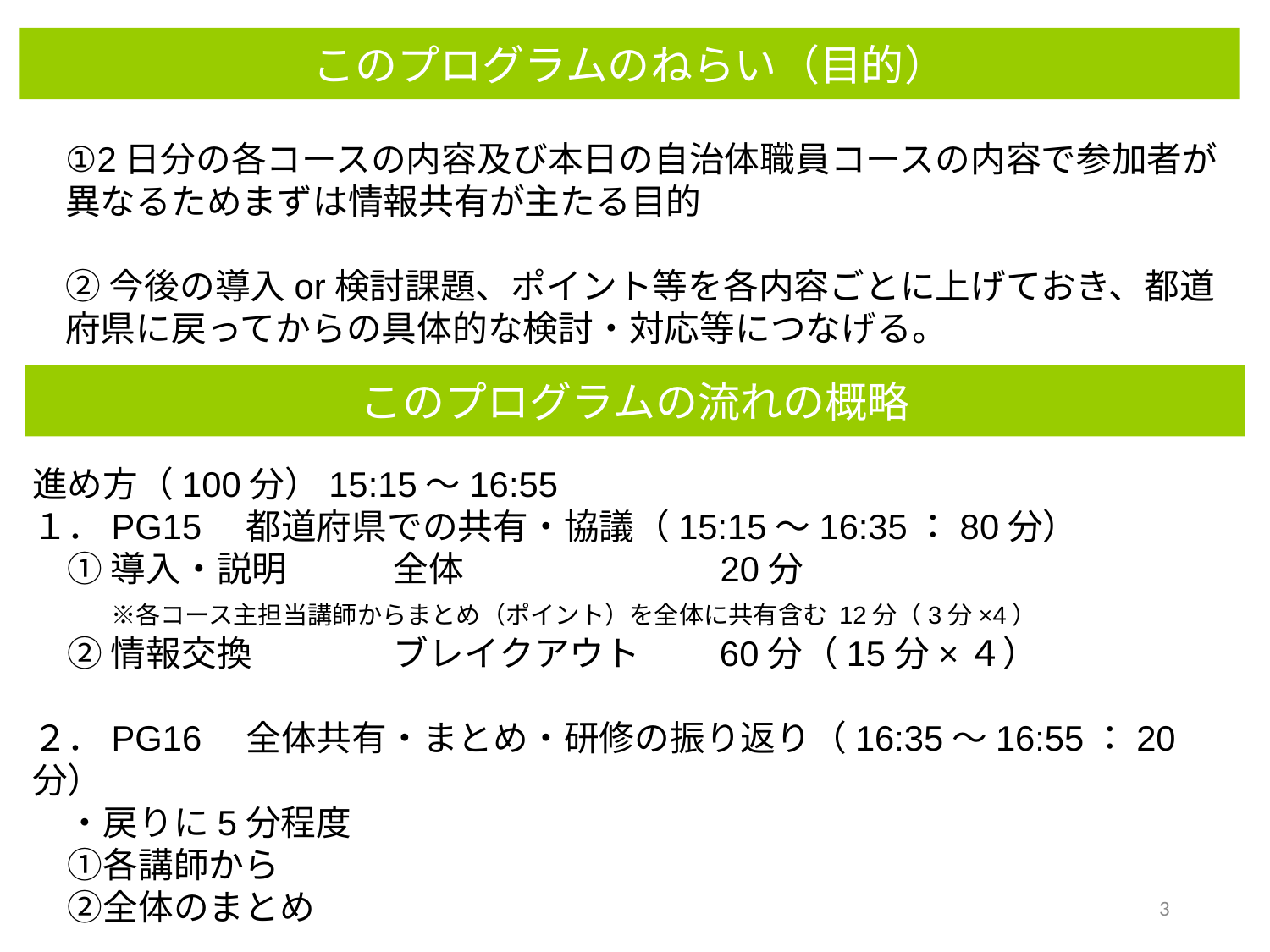

このプログラムのねらい（目的）
①2日分の各コースの内容及び本日の自治体職員コースの内容で参加者が異なるためまずは情報共有が主たる目的

②今後の導入or検討課題、ポイント等を各内容ごとに上げておき、都道府県に戻ってからの具体的な検討・対応等につなげる。
このプログラムの流れの概略
進め方（100分）15:15～16:55
１．PG15　都道府県での共有・協議（15:15～16:35：80分）
　① 導入・説明　　　全体　　　　　　　20分
　　 ※各コース主担当講師からまとめ（ポイント）を全体に共有含む 12分（3分×4）
　② 情報交換　　　　ブレイクアウト　　60分（15分×４）

２．PG16　全体共有・まとめ・研修の振り返り（16:35～16:55：20分）
　・戻りに5分程度
　①各講師から
　②全体のまとめ
3